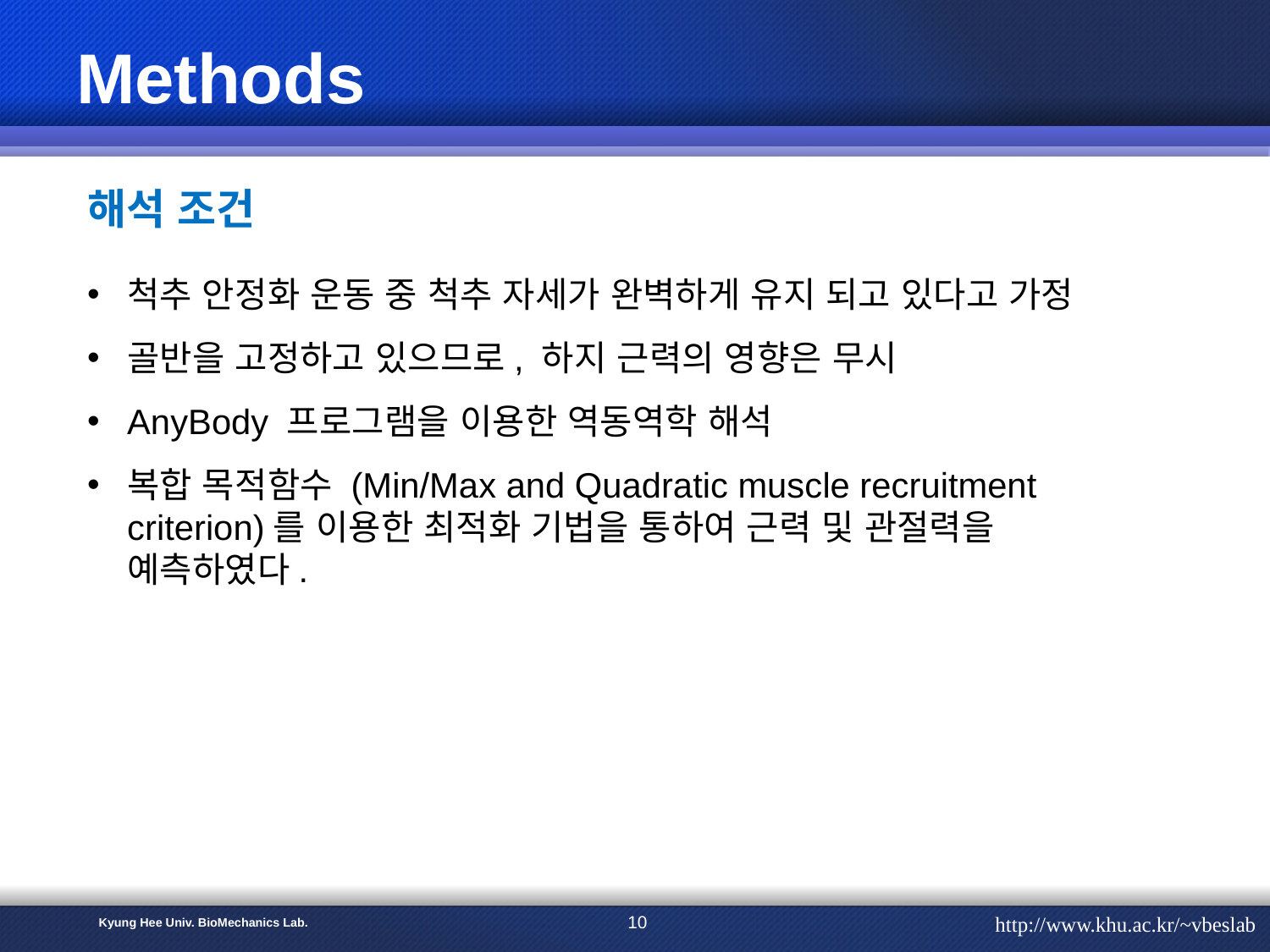

# Methods
해석 조건
척추 안정화 운동 중 척추 자세가 완벽하게 유지 되고 있다고 가정
골반을 고정하고 있으므로, 하지 근력의 영향은 무시
AnyBody 프로그램을 이용한 역동역학 해석
복합 목적함수 (Min/Max and Quadratic muscle recruitment criterion)를 이용한 최적화 기법을 통하여 근력 및 관절력을 예측하였다.